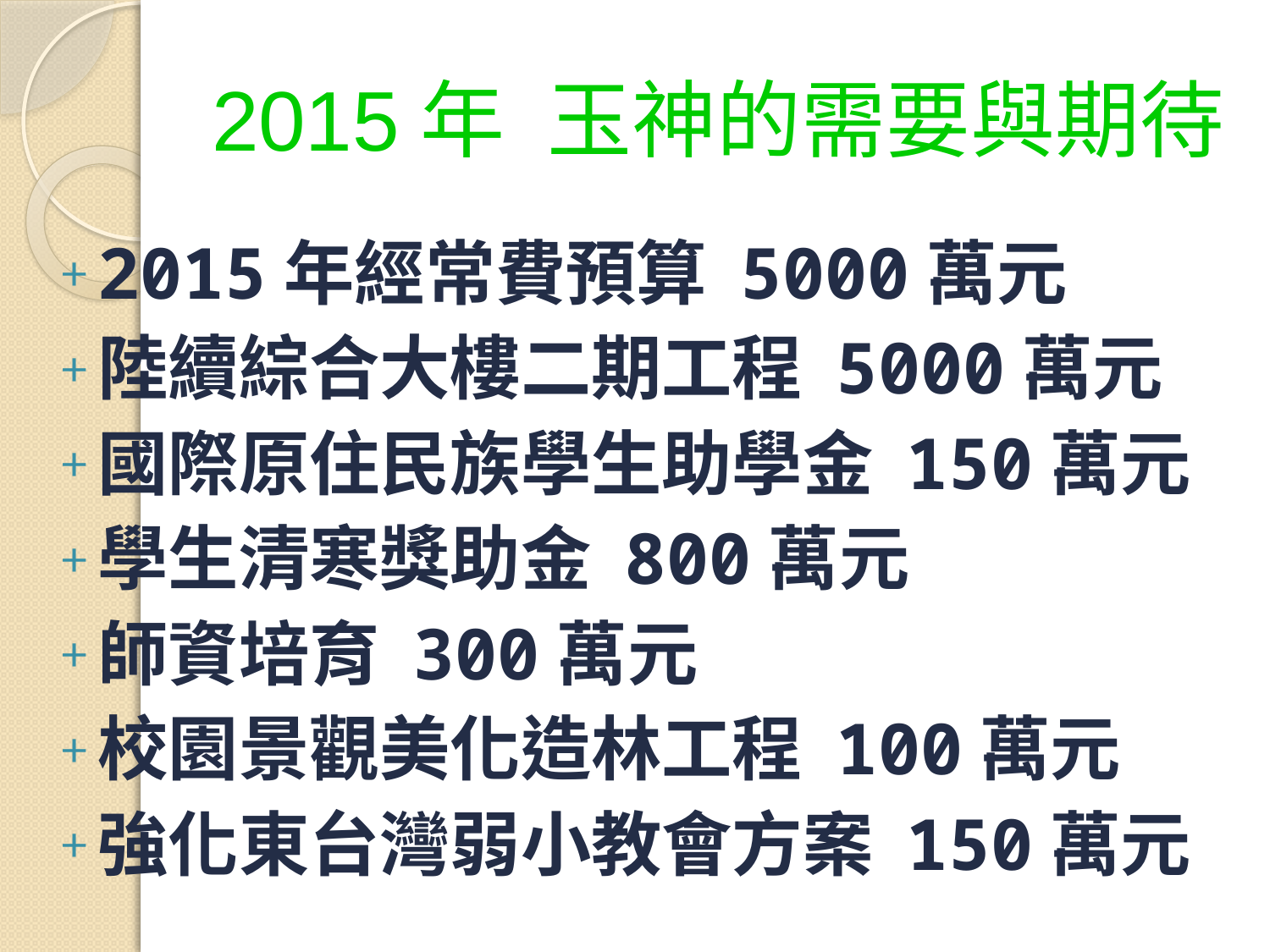

# 2015年 玉神的需要與期待
2015年經常費預算 5000萬元
陸續綜合大樓二期工程 5000萬元
國際原住民族學生助學金 150萬元
學生清寒獎助金 800萬元
師資培育 300萬元
校園景觀美化造林工程 100萬元
強化東台灣弱小教會方案 150萬元